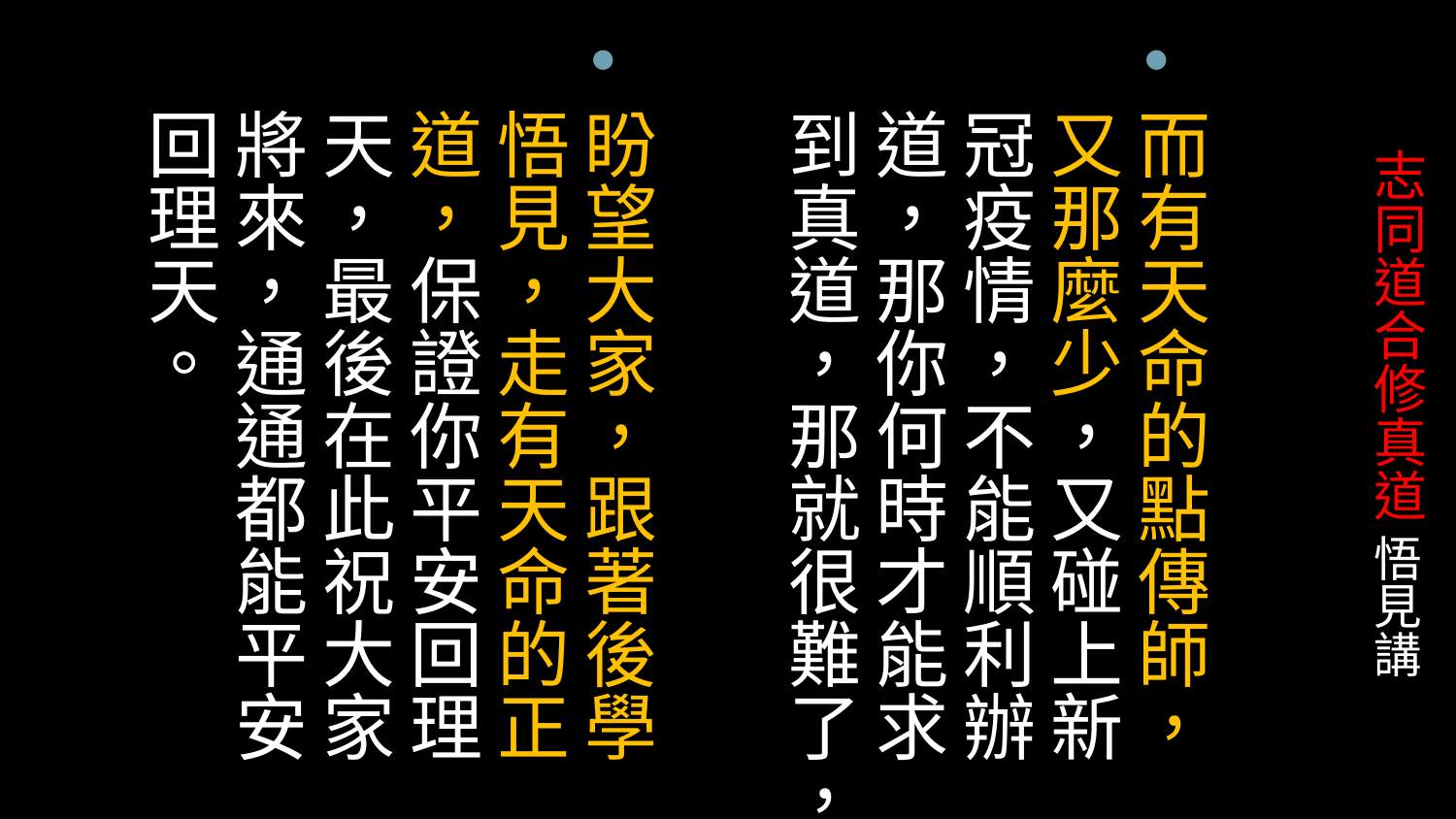

而有天命的點傳師，又那麼少，又碰上新冠疫情，不能順利辦道，那你何時才能求到真道，那就很難了，

盼望大家，跟著後學悟見，走有天命的正道，保證你平安回理天，最後在此祝大家將來，通通都能平安回理天。

# 志同道合修真道 悟見講